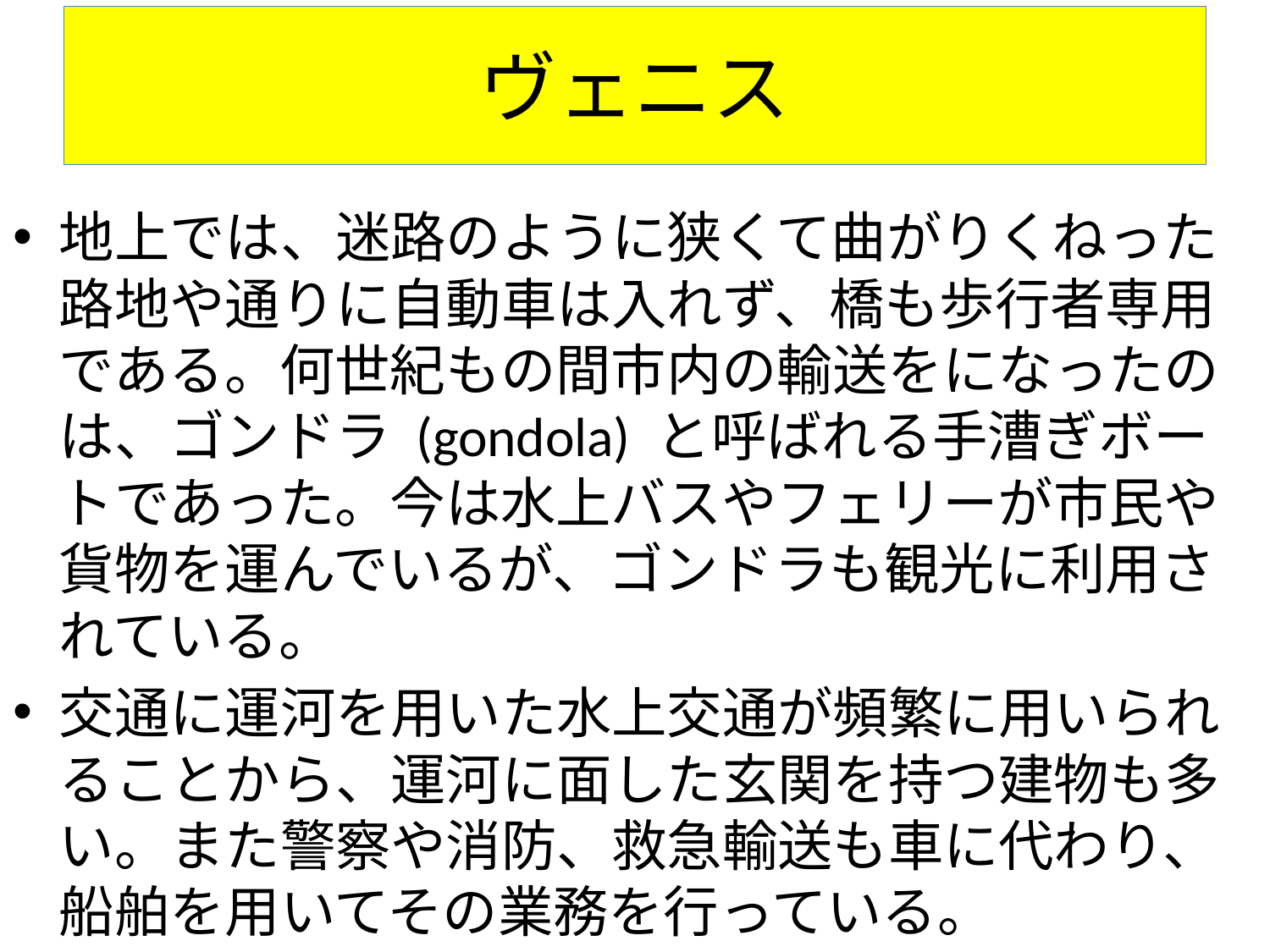

# ヴェニス
地上では、迷路のように狭くて曲がりくねった路地や通りに自動車は入れず、橋も歩行者専用である。何世紀もの間市内の輸送をになったのは、ゴンドラ (gondola) と呼ばれる手漕ぎボートであった。今は水上バスやフェリーが市民や貨物を運んでいるが、ゴンドラも観光に利用されている。
交通に運河を用いた水上交通が頻繁に用いられることから、運河に面した玄関を持つ建物も多い。また警察や消防、救急輸送も車に代わり、船舶を用いてその業務を行っている。